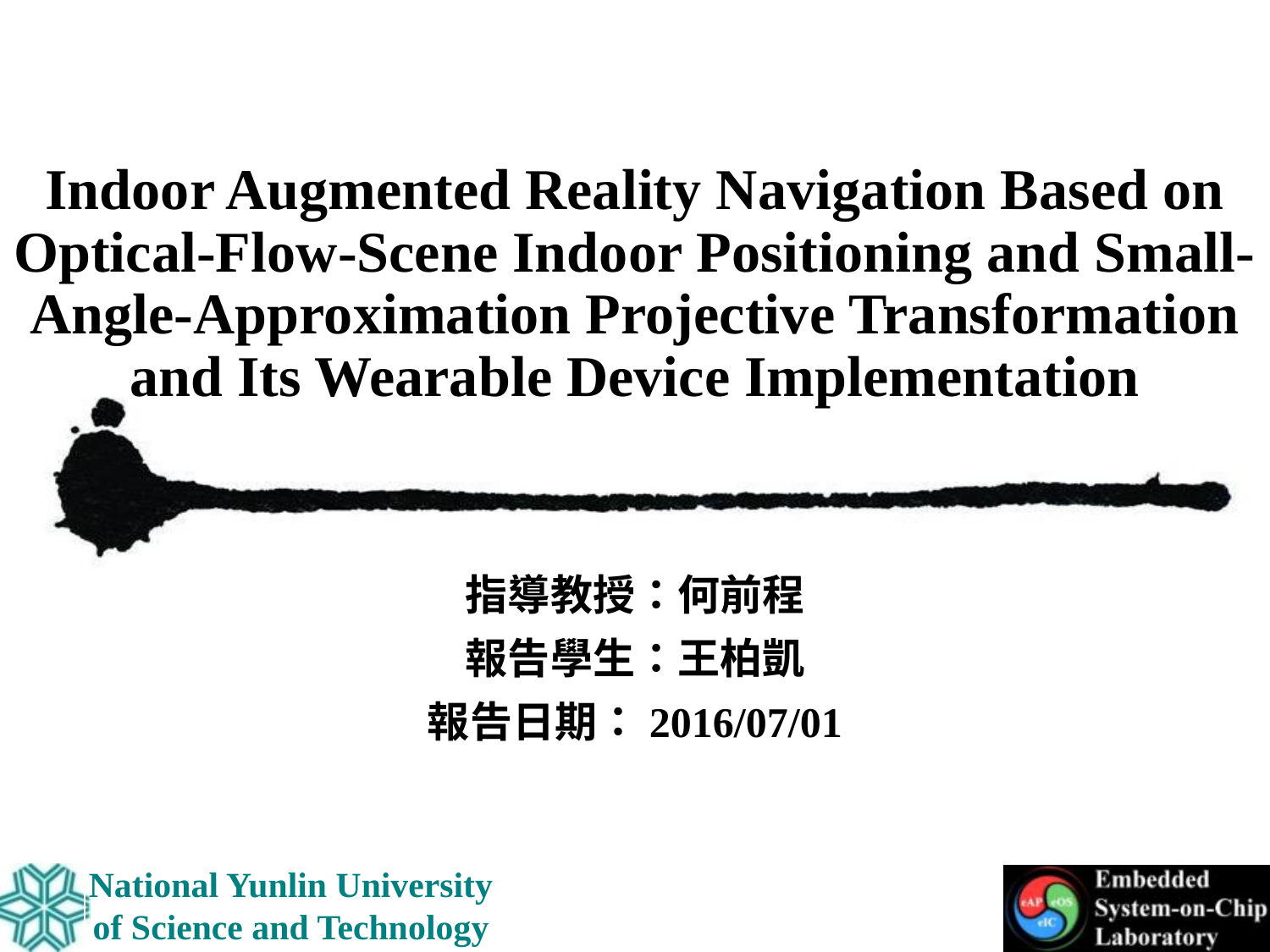

# Indoor Augmented Reality Navigation Based on Optical-Flow-Scene Indoor Positioning and Small-Angle-Approximation Projective Transformation and Its Wearable Device Implementation
指導教授：何前程
報告學生：王柏凱
報告日期：2016/07/01